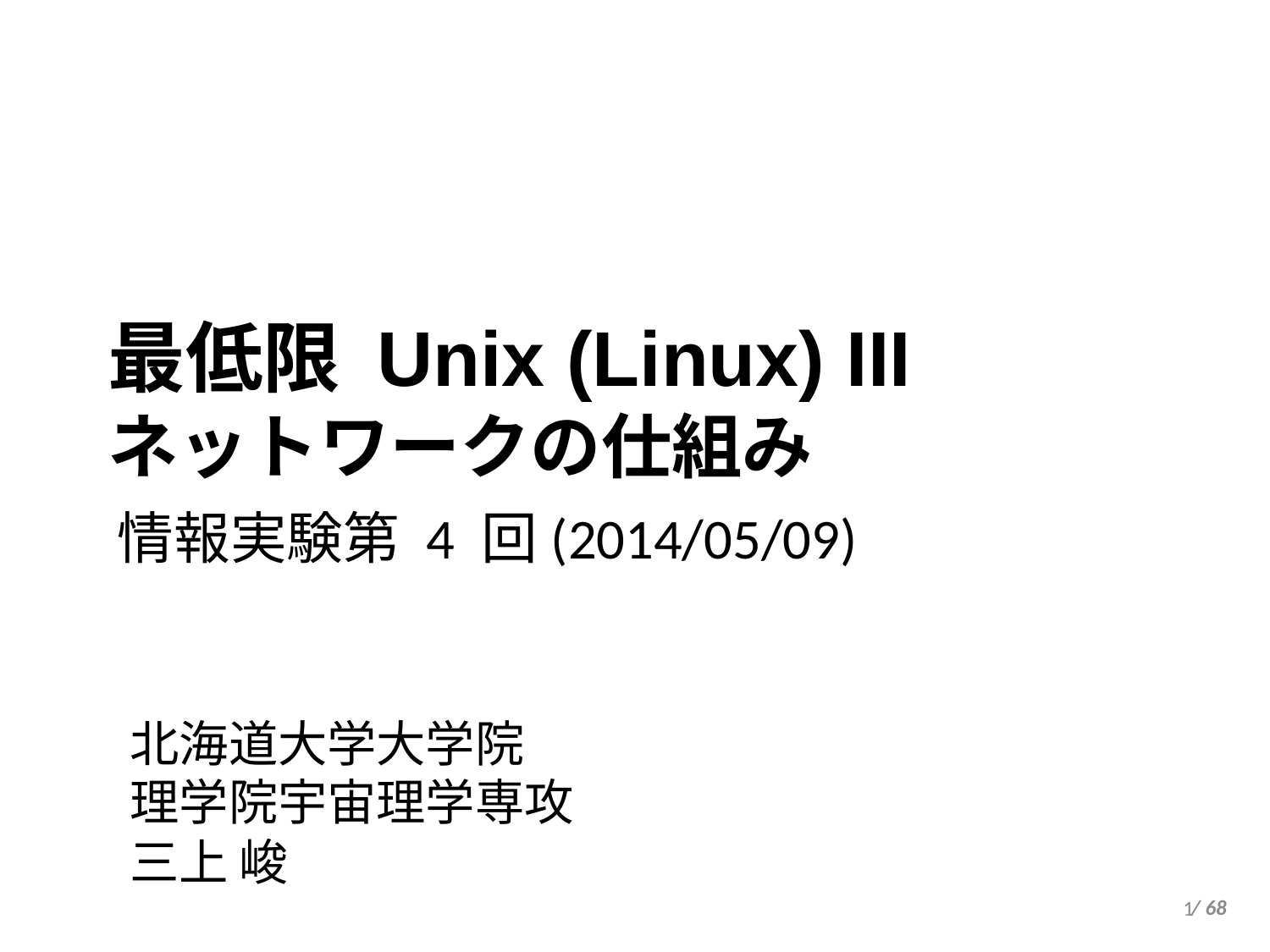

最低限 Unix (Linux) III
ネットワークの仕組み
情報実験第 4 回(2014/05/09)
北海道大学大学院
理学院宇宙理学専攻
三上 峻

1